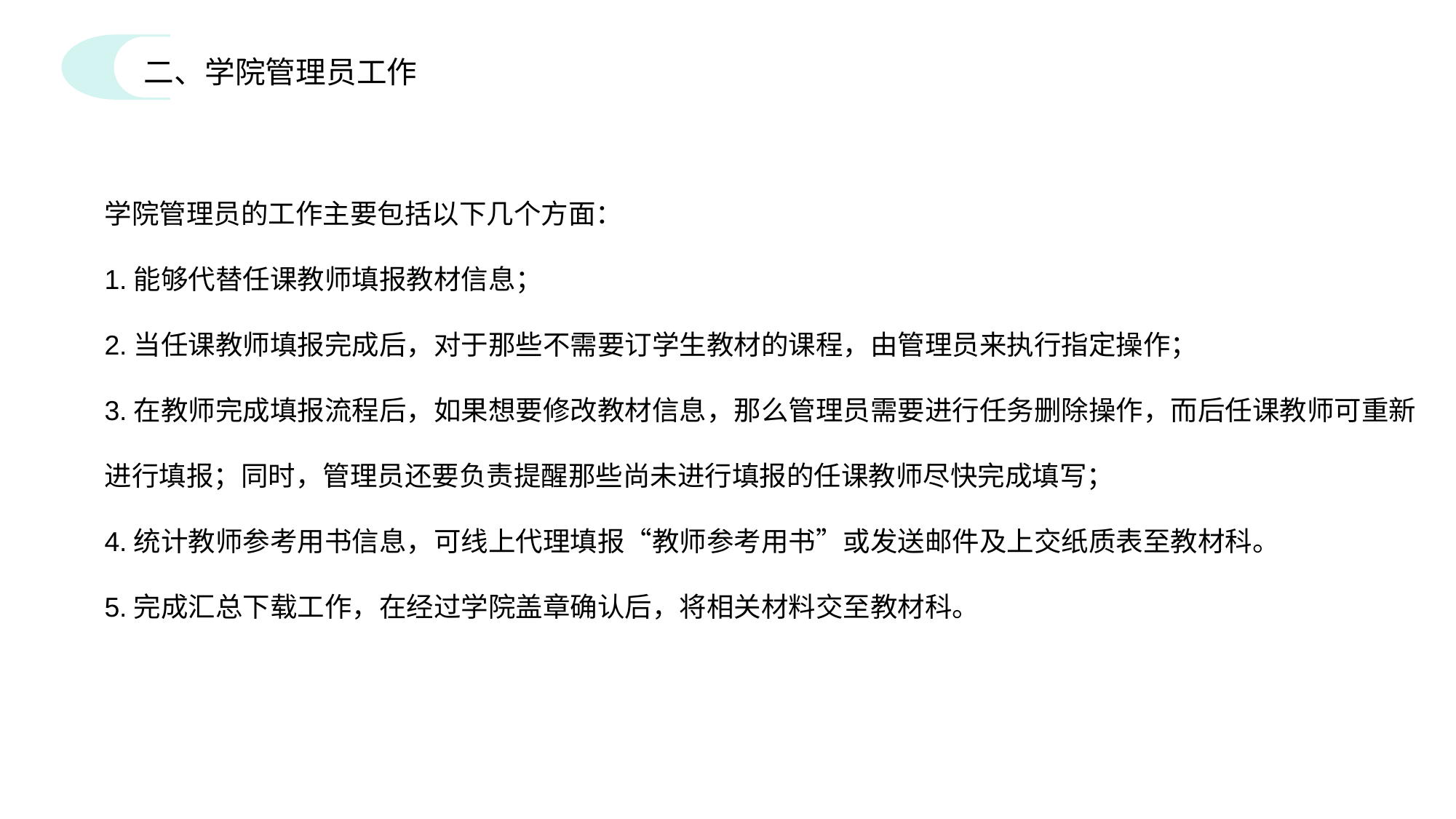

二、学院管理员工作
学院管理员的工作主要包括以下几个方面：
1.能够代替任课教师填报教材信息；
2.当任课教师填报完成后，对于那些不需要订学生教材的课程，由管理员来执行指定操作；
3.在教师完成填报流程后，如果想要修改教材信息，那么管理员需要进行任务删除操作，而后任课教师可重新进行填报；同时，管理员还要负责提醒那些尚未进行填报的任课教师尽快完成填写；
4.统计教师参考用书信息，可线上代理填报“教师参考用书”或发送邮件及上交纸质表至教材科。
5.完成汇总下载工作，在经过学院盖章确认后，将相关材料交至教材科。